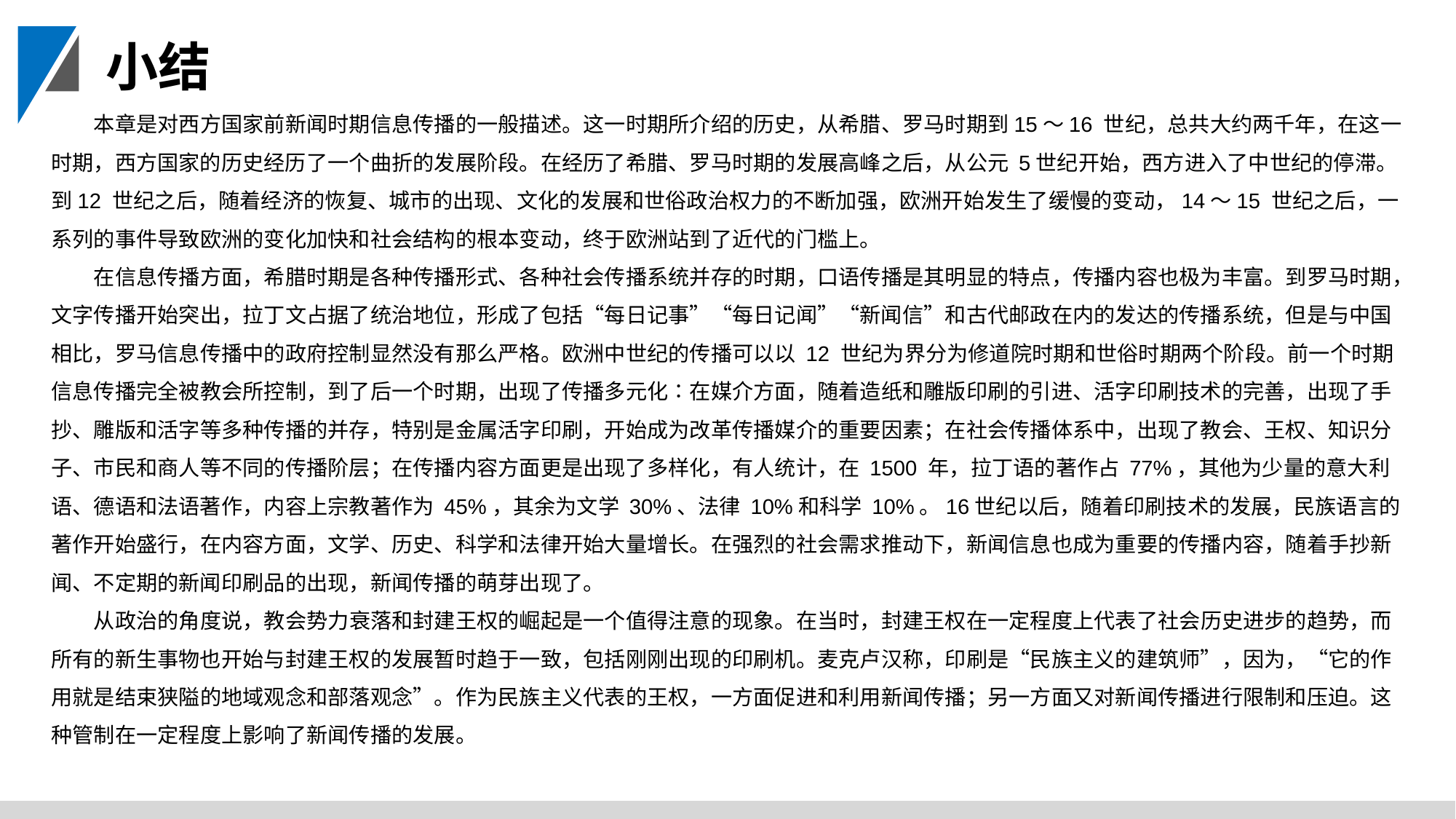

小结
本章是对西方国家前新闻时期信息传播的一般描述。这一时期所介绍的历史，从希腊、罗马时期到15～16 世纪，总共大约两千年，在这一时期，西方国家的历史经历了一个曲折的发展阶段。在经历了希腊、罗马时期的发展高峰之后，从公元 5世纪开始，西方进入了中世纪的停滞。到12 世纪之后，随着经济的恢复、城市的出现、文化的发展和世俗政治权力的不断加强，欧洲开始发生了缓慢的变动，14～15 世纪之后，一系列的事件导致欧洲的变化加快和社会结构的根本变动，终于欧洲站到了近代的门槛上。
在信息传播方面，希腊时期是各种传播形式、各种社会传播系统并存的时期，口语传播是其明显的特点，传播内容也极为丰富。到罗马时期，文字传播开始突出，拉丁文占据了统治地位，形成了包括“每日记事”“每日记闻”“新闻信”和古代邮政在内的发达的传播系统，但是与中国相比，罗马信息传播中的政府控制显然没有那么严格。欧洲中世纪的传播可以以 12 世纪为界分为修道院时期和世俗时期两个阶段。前一个时期信息传播完全被教会所控制，到了后一个时期，出现了传播多元化∶在媒介方面，随着造纸和雕版印刷的引进、活字印刷技术的完善，出现了手抄、雕版和活字等多种传播的并存，特别是金属活字印刷，开始成为改革传播媒介的重要因素；在社会传播体系中，出现了教会、王权、知识分子、市民和商人等不同的传播阶层；在传播内容方面更是出现了多样化，有人统计，在 1500 年，拉丁语的著作占 77%，其他为少量的意大利语、德语和法语著作，内容上宗教著作为 45%，其余为文学 30%、法律 10%和科学 10%。16世纪以后，随着印刷技术的发展，民族语言的著作开始盛行，在内容方面，文学、历史、科学和法律开始大量增长。在强烈的社会需求推动下，新闻信息也成为重要的传播内容，随着手抄新闻、不定期的新闻印刷品的出现，新闻传播的萌芽出现了。
从政治的角度说，教会势力衰落和封建王权的崛起是一个值得注意的现象。在当时，封建王权在一定程度上代表了社会历史进步的趋势，而所有的新生事物也开始与封建王权的发展暂时趋于一致，包括刚刚出现的印刷机。麦克卢汉称，印刷是“民族主义的建筑师”，因为，“它的作用就是结束狭隘的地域观念和部落观念”。作为民族主义代表的王权，一方面促进和利用新闻传播；另一方面又对新闻传播进行限制和压迫。这种管制在一定程度上影响了新闻传播的发展。